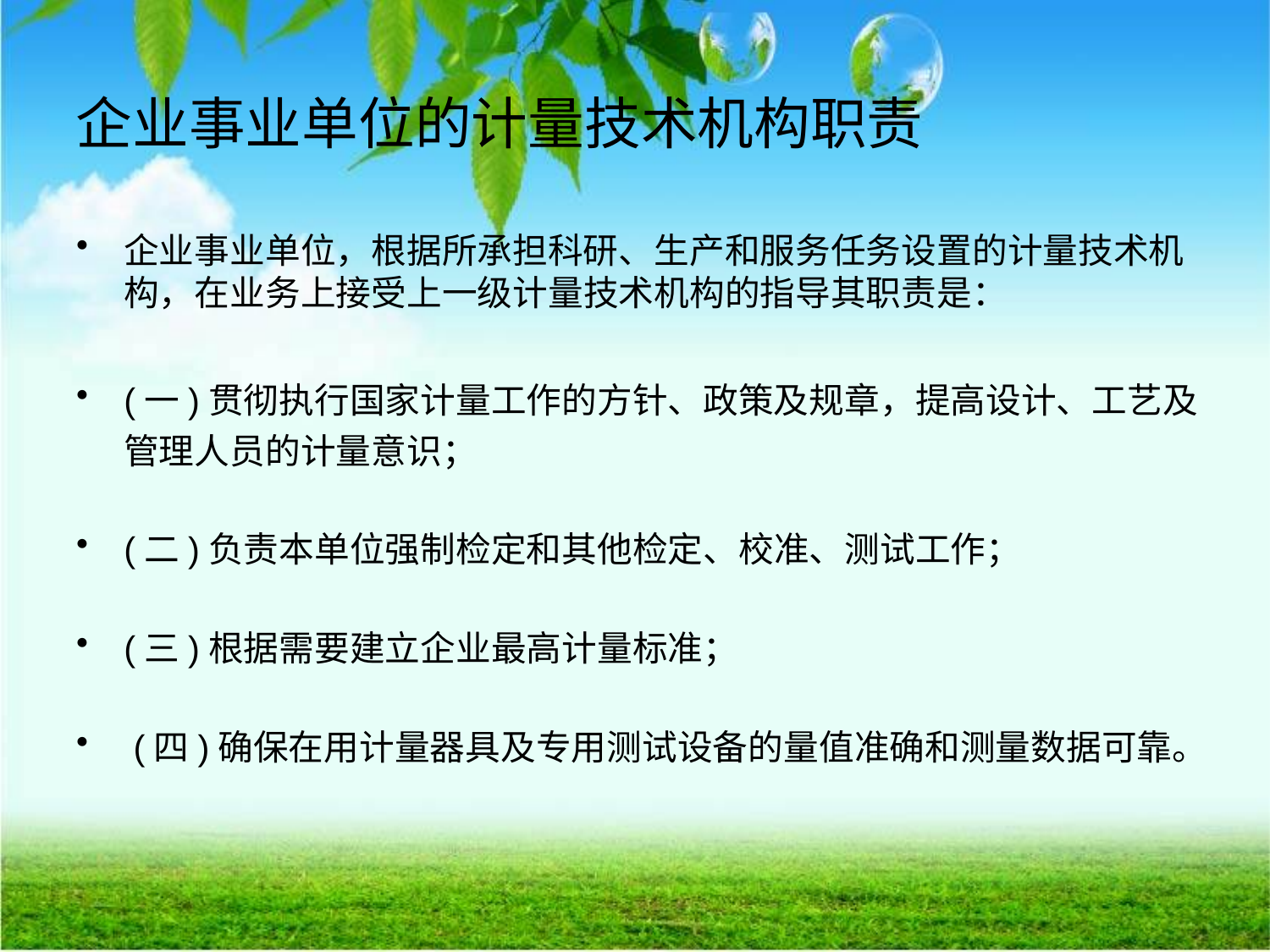

# 企业事业单位的计量技术机构职责
企业事业单位，根据所承担科研、生产和服务任务设置的计量技术机构，在业务上接受上一级计量技术机构的指导其职责是：

(一)贯彻执行国家计量工作的方针、政策及规章，提高设计、工艺及管理人员的计量意识；

(二)负责本单位强制检定和其他检定、校准、测试工作；

(三)根据需要建立企业最高计量标准；

 (四)确保在用计量器具及专用测试设备的量值准确和测量数据可靠。